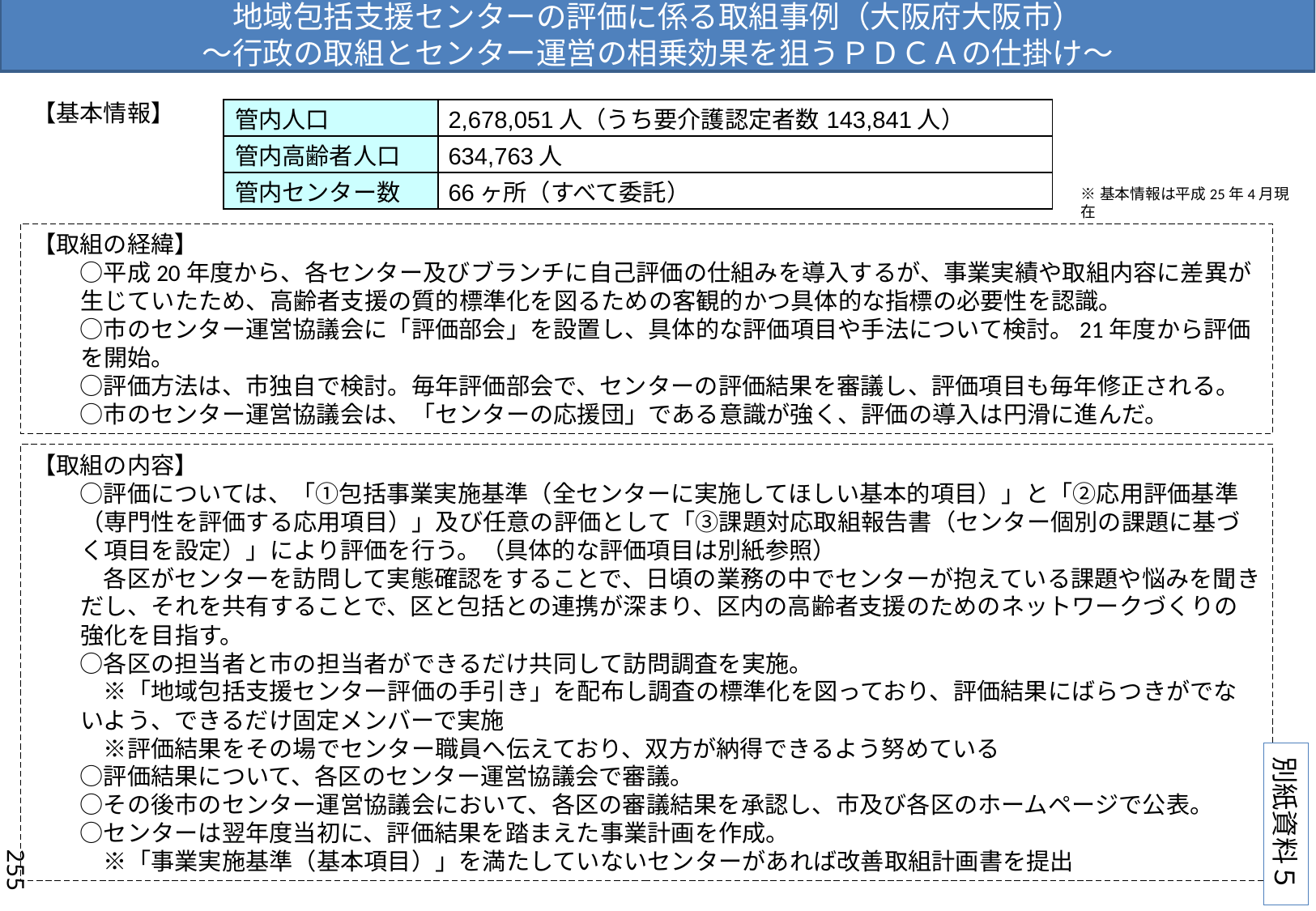

地域包括支援センターの評価に係る取組事例（大阪府大阪市）
～行政の取組とセンター運営の相乗効果を狙うＰＤＣＡの仕掛け～
【基本情報】
| 管内人口 | 2,678,051人（うち要介護認定者数143,841人） |
| --- | --- |
| 管内高齢者人口 | 634,763人 |
| 管内センター数 | 66ヶ所（すべて委託） |
※基本情報は平成25年4月現在

【取組の経緯】
　　○平成20年度から、各センター及びブランチに自己評価の仕組みを導入するが、事業実績や取組内容に差異が生じていたため、高齢者支援の質的標準化を図るための客観的かつ具体的な指標の必要性を認識。
　　○市のセンター運営協議会に「評価部会」を設置し、具体的な評価項目や手法について検討。21年度から評価を開始。
　　○評価方法は、市独自で検討。毎年評価部会で、センターの評価結果を審議し、評価項目も毎年修正される。
　　○市のセンター運営協議会は、「センターの応援団」である意識が強く、評価の導入は円滑に進んだ。
【取組の内容】
　　○評価については、「①包括事業実施基準（全センターに実施してほしい基本的項目）」と「②応用評価基準（専門性を評価する応用項目）」及び任意の評価として「③課題対応取組報告書（センター個別の課題に基づく項目を設定）」により評価を行う。（具体的な評価項目は別紙参照）
　　　各区がセンターを訪問して実態確認をすることで、日頃の業務の中でセンターが抱えている課題や悩みを聞きだし、それを共有することで、区と包括との連携が深まり、区内の高齢者支援のためのネットワークづくりの強化を目指す。
　　○各区の担当者と市の担当者ができるだけ共同して訪問調査を実施。
　　　※「地域包括支援センター評価の手引き」を配布し調査の標準化を図っており、評価結果にばらつきがでないよう、できるだけ固定メンバーで実施
　　　※評価結果をその場でセンター職員へ伝えており、双方が納得できるよう努めている
　　○評価結果について、各区のセンター運営協議会で審議。
　　○その後市のセンター運営協議会において、各区の審議結果を承認し、市及び各区のホームページで公表。
　　○センターは翌年度当初に、評価結果を踏まえた事業計画を作成。
　　　※「事業実施基準（基本項目）」を満たしていないセンターがあれば改善取組計画書を提出
別紙資料５
255